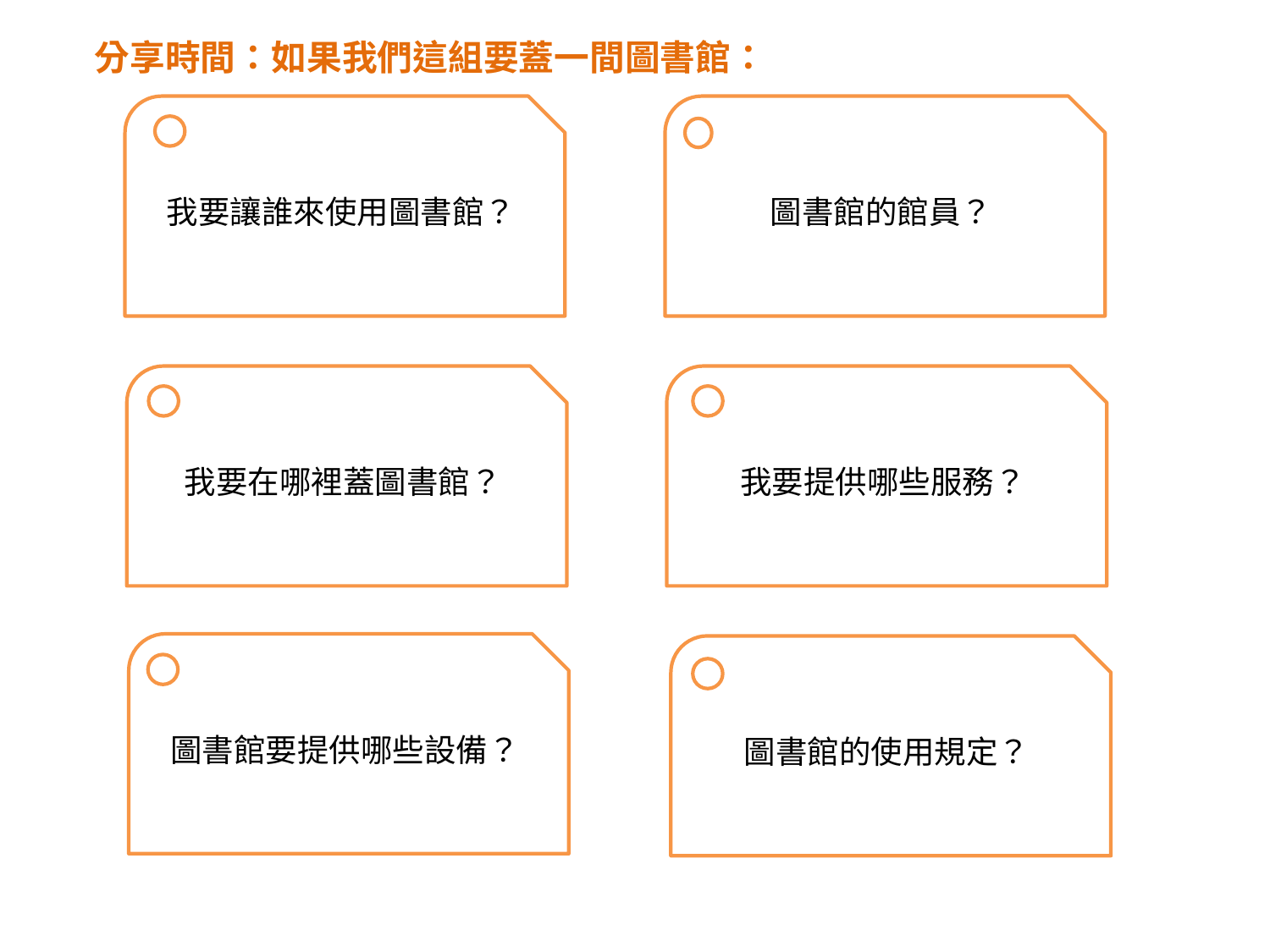

分享時間：如果我們這組要蓋一間圖書館：
我要讓誰來使用圖書館？
圖書館的館員？

我要在哪裡蓋圖書館？
我要提供哪些服務？

圖書館要提供哪些設備？
圖書館的使用規定？